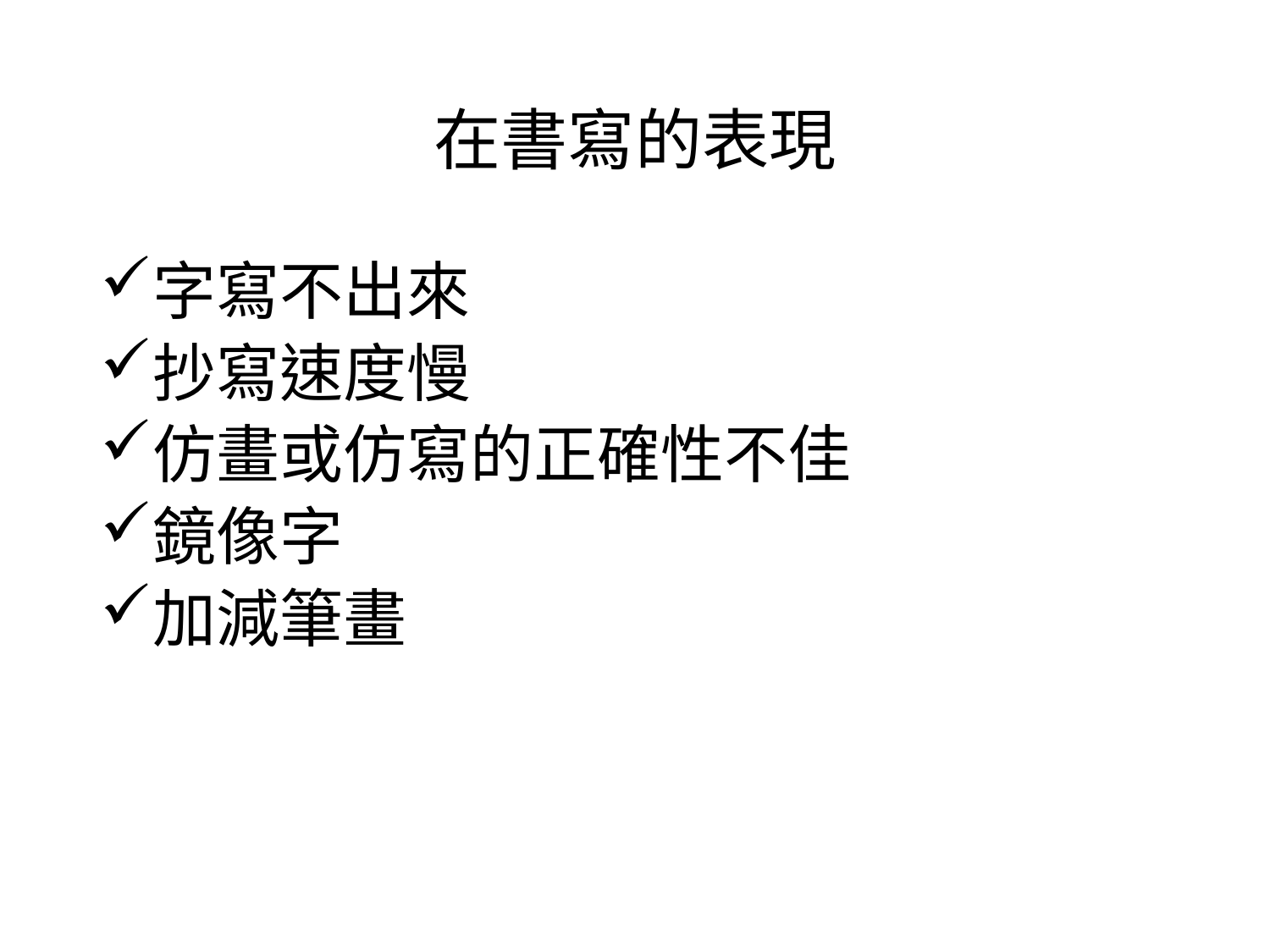

# 在書寫的表現
字寫不出來
抄寫速度慢
仿畫或仿寫的正確性不佳
鏡像字
加減筆畫